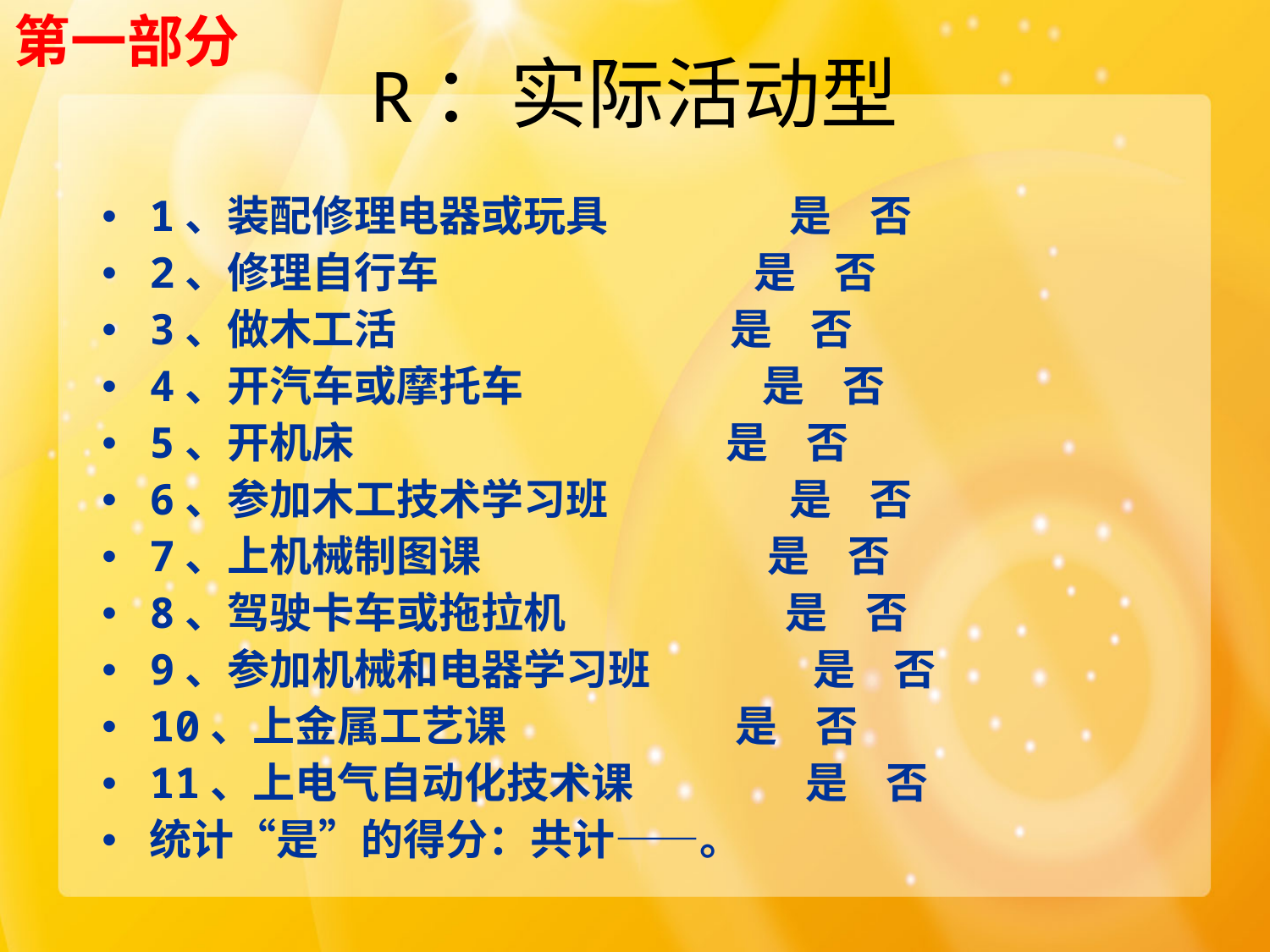

第一部分
# R：实际活动型

1、装配修理电器或玩具                   是    否
2、修理自行车                                 是    否
3、做木工活                                   是    否
4、开汽车或摩托车                         是    否
5、开机床                                       是    否
6、参加木工技术学习班                   是    否
7、上机械制图课                              是    否
8、驾驶卡车或拖拉机                       是    否
9、参加机械和电器学习班                 是    否
10、上金属工艺课                        是    否
11、上电气自动化技术课                  是    否
统计“是”的得分：共计——。